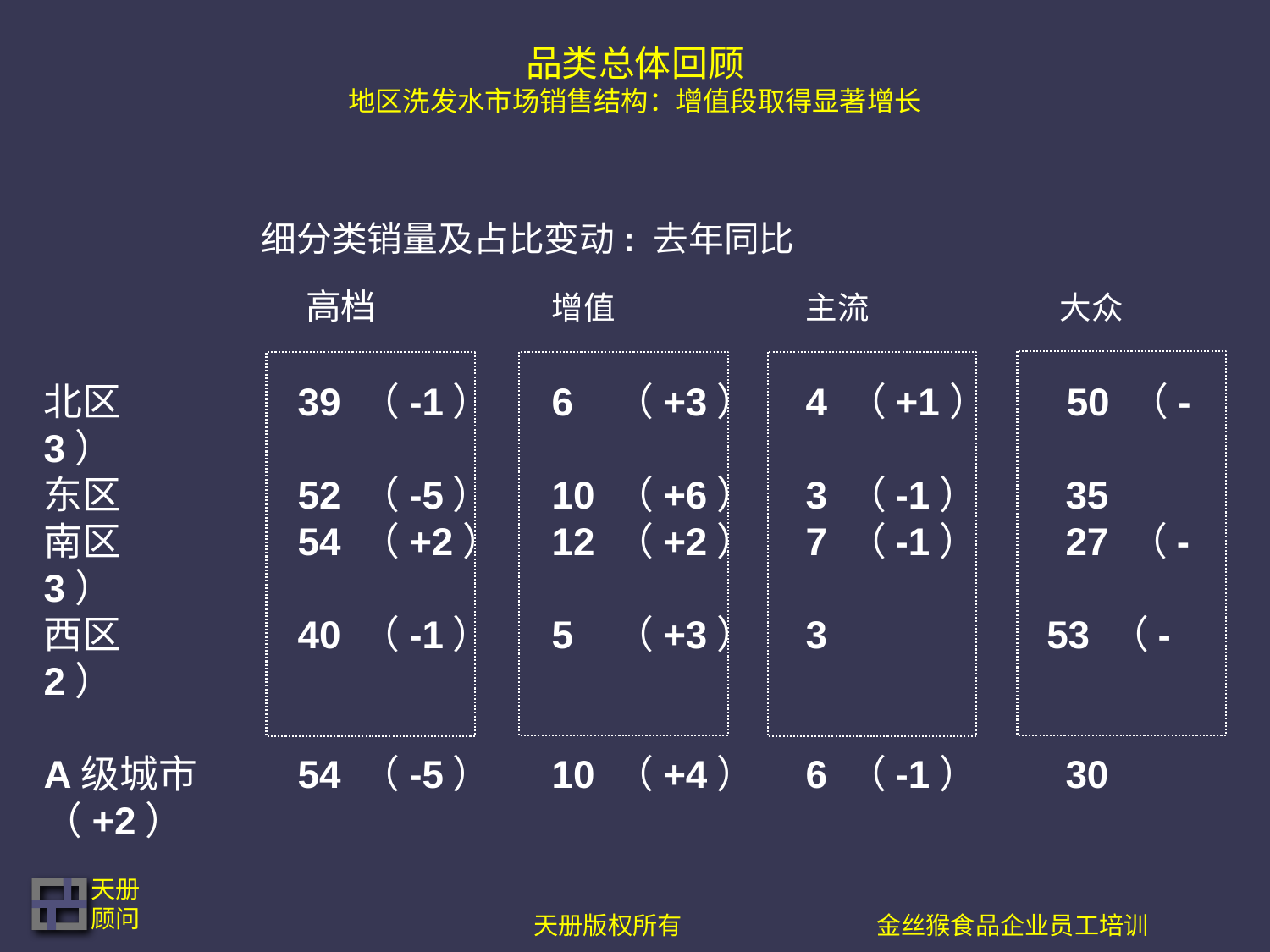

# 品类总体回顾 地区洗发水市场销售结构：增值段取得显著增长
                         细分类销量及占比变动: 去年同比

	             高档          	增值		主流		大众

北区		39 （-1）	6   （+3）	4 （+1）        50 （-3）
东区		52 （-5）	10 （+6）	3 （-1）         35
南区		54 （+2）	12 （+2）	7 （-1）         27 （-3）
西区		40 （-1）	5   （+3）	3 	            53 （-2）

A级城市	54 （-5）	10 （+4）	6 （-1）         30 （+2）

26